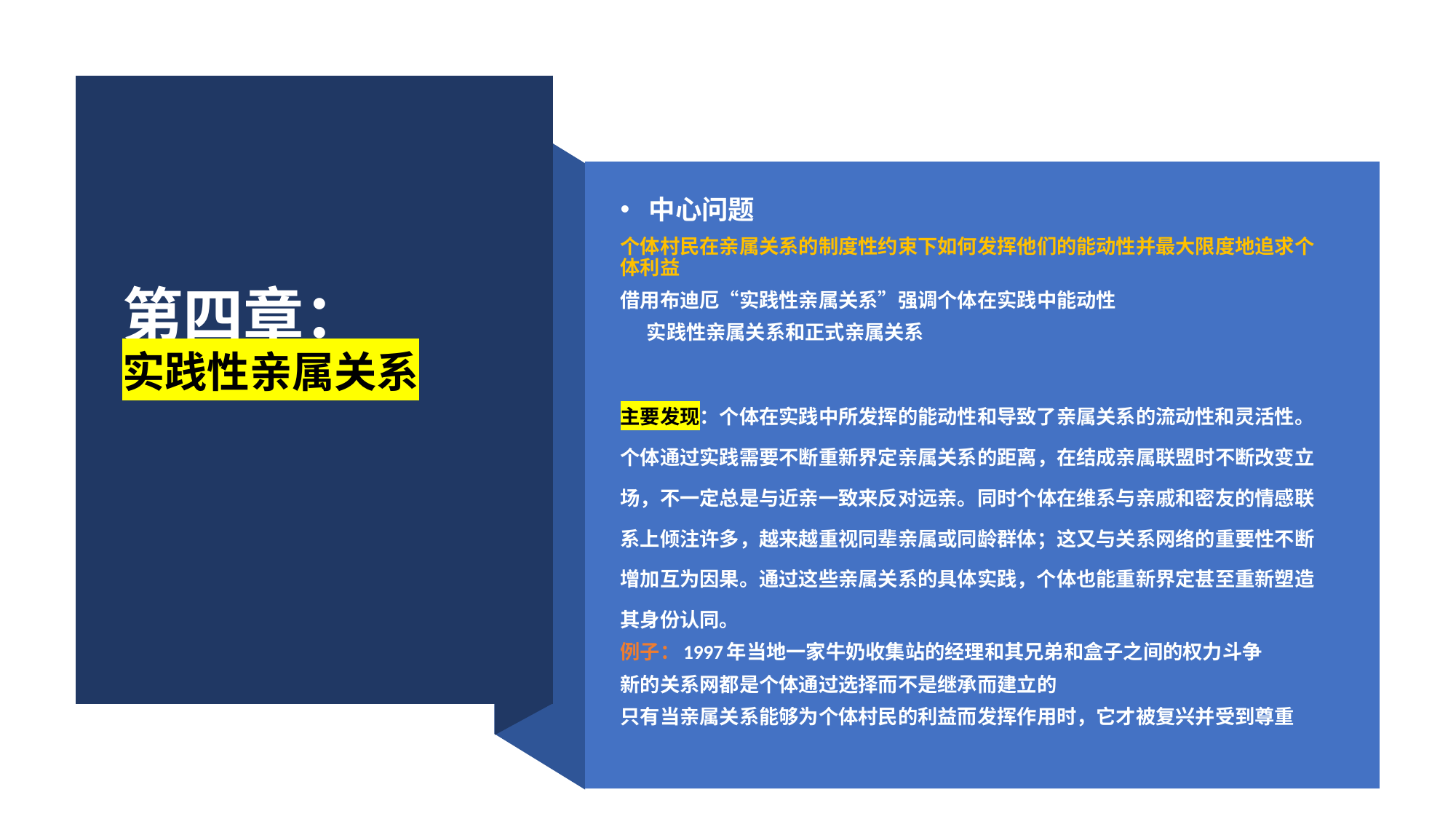

# 第四章： 实践性亲属关系

中心问题
个体村民在亲属关系的制度性约束下如何发挥他们的能动性并最大限度地追求个体利益
借用布迪厄“实践性亲属关系”强调个体在实践中能动性
     实践性亲属关系和正式亲属关系

主要发现：个体在实践中所发挥的能动性和导致了亲属关系的流动性和灵活性。个体通过实践需要不断重新界定亲属关系的距离，在结成亲属联盟时不断改变立场，不一定总是与近亲一致来反对远亲。同时个体在维系与亲戚和密友的情感联系上倾注许多，越来越重视同辈亲属或同龄群体；这又与关系网络的重要性不断增加互为因果。通过这些亲属关系的具体实践，个体也能重新界定甚至重新塑造其身份认同。
例子：1997年当地一家牛奶收集站的经理和其兄弟和盒子之间的权力斗争
新的关系网都是个体通过选择而不是继承而建立的
只有当亲属关系能够为个体村民的利益而发挥作用时，它才被复兴并受到尊重